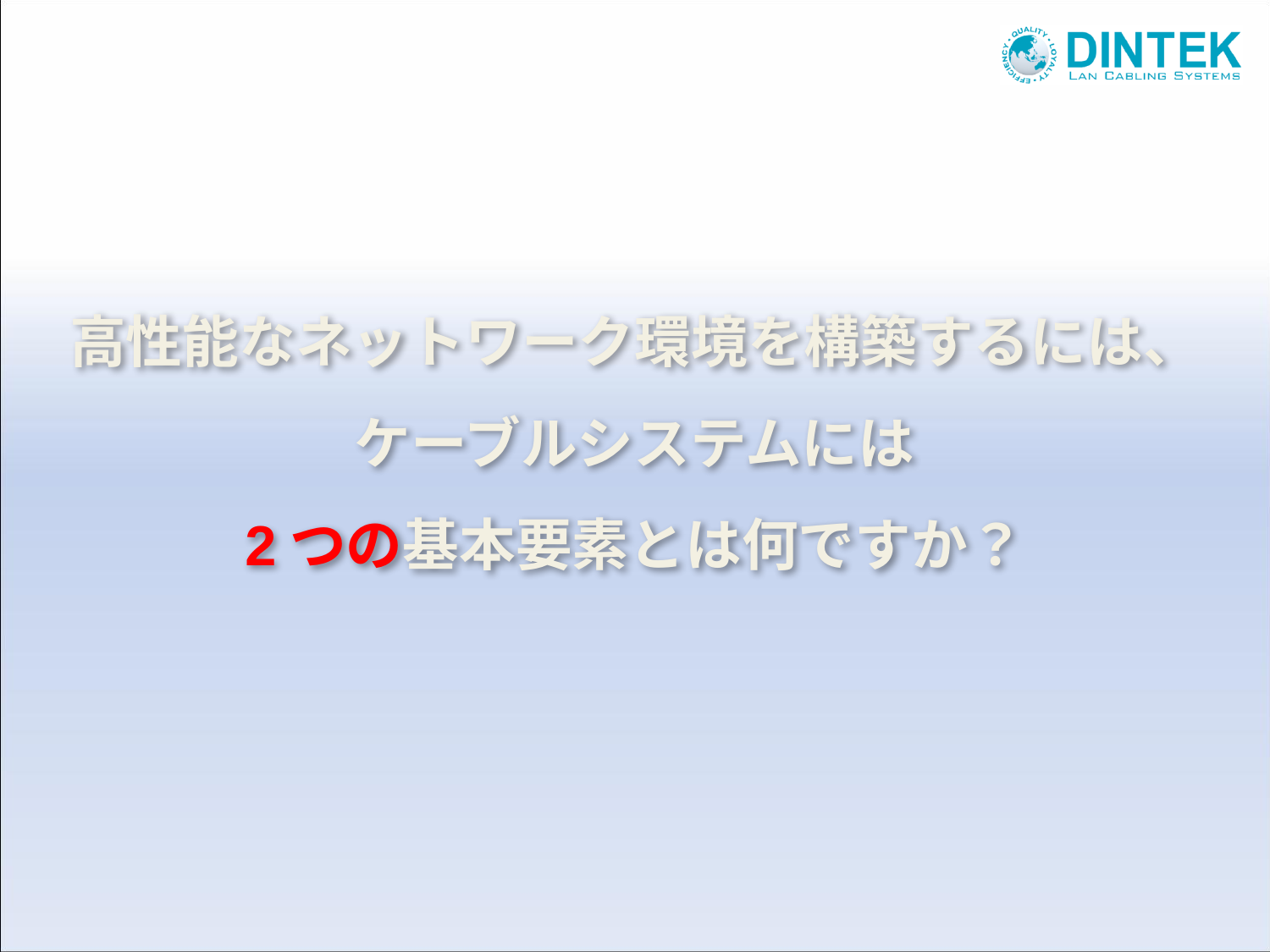

高性能なネットワーク環境を構築するには、
ケーブルシステムには
2つの基本要素とは何ですか？